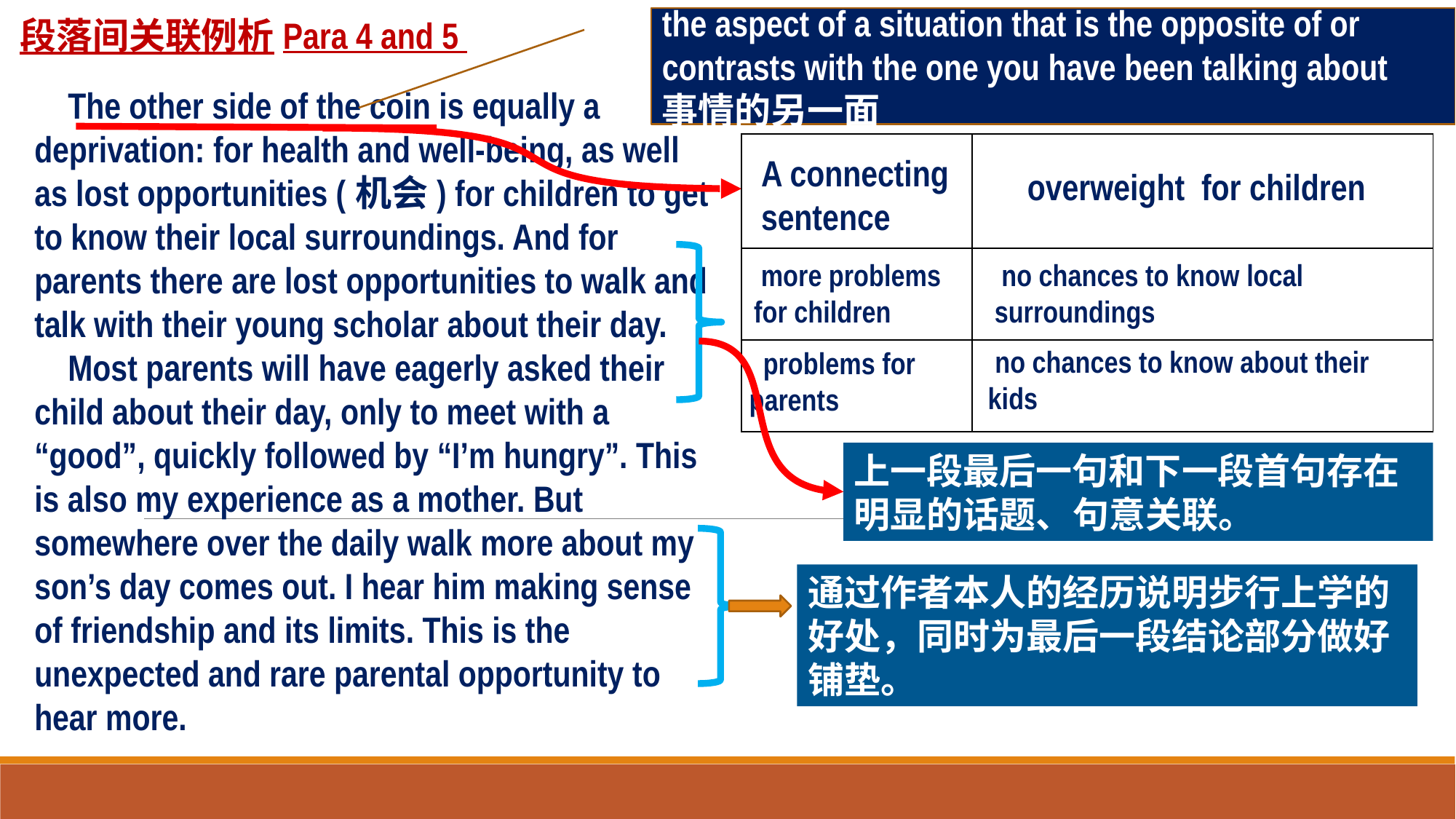

段落间关联例析Para 4 and 5
the aspect of a situation that is the opposite of or contrasts with the one you have been talking about
事情的另一面
    The other side of the coin is equally a deprivation: for health and well-being, as well as lost opportunities (机会) for children to get to know their local surroundings. And for parents there are lost opportunities to walk and talk with their young scholar about their day.
    Most parents will have eagerly asked their child about their day, only to meet with a “good”, quickly followed by “I’m hungry”. This is also my experience as a mother. But somewhere over the daily walk more about my son’s day comes out. I hear him making sense of friendship and its limits. This is the unexpected and rare parental opportunity to hear more.

|  |  |
| --- | --- |
|  |  |
|  |  |
A connecting sentence

 overweight  for children

 more problems for children
 no chances to know local surroundings
 no chances to know about their kids
  problems for parents
上一段最后一句和下一段首句存在明显的话题、句意关联。

通过作者本人的经历说明步行上学的好处，同时为最后一段结论部分做好铺垫。